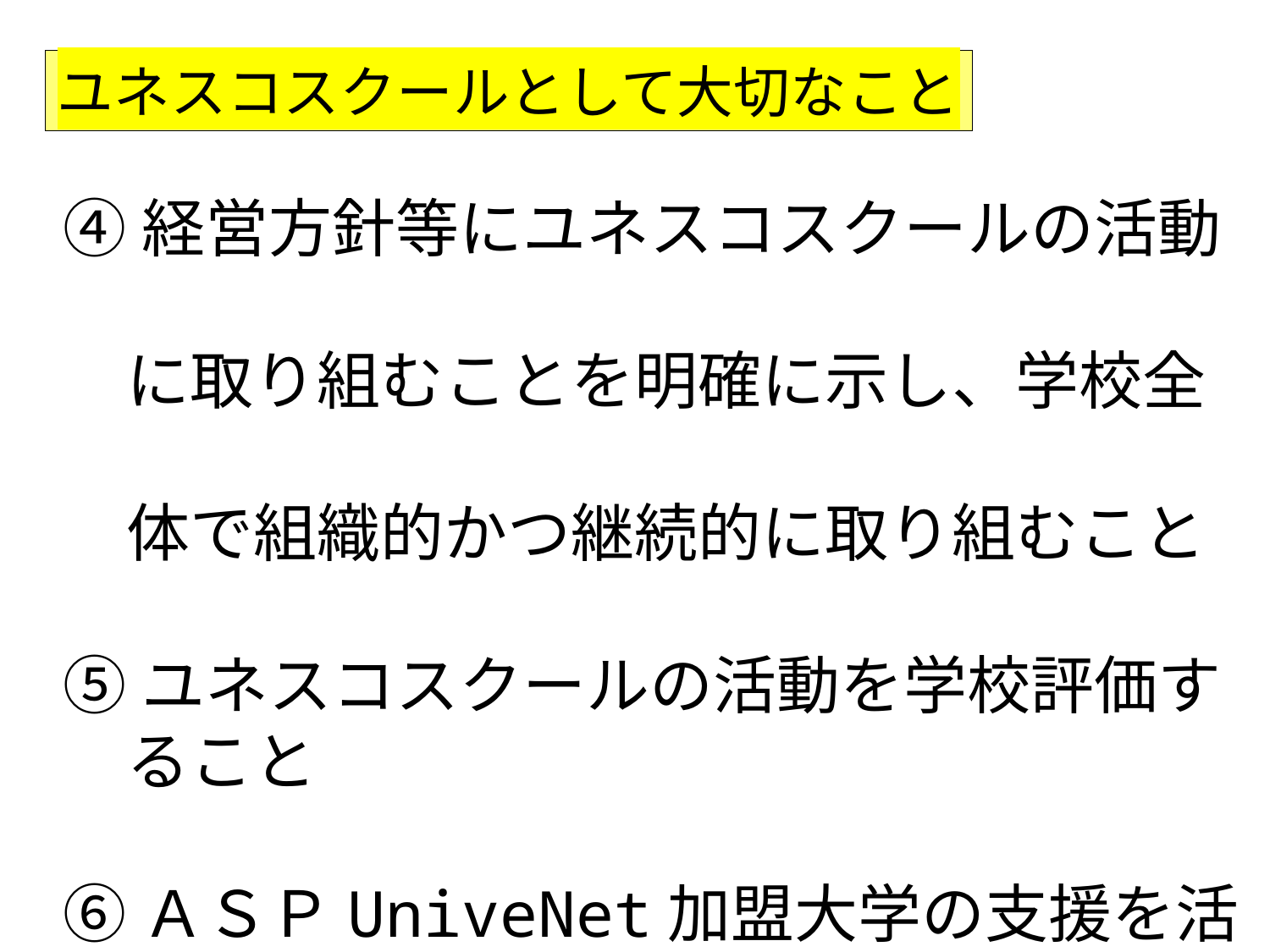

ユネスコスクールとして大切なこと
④経営方針等にユネスコスクールの活動
　に取り組むことを明確に示し、学校全
　体で組織的かつ継続的に取り組むこと

⑤ユネスコスクールの活動を学校評価す
　ること

⑥ＡＳＰUniveNet加盟大学の支援を活用